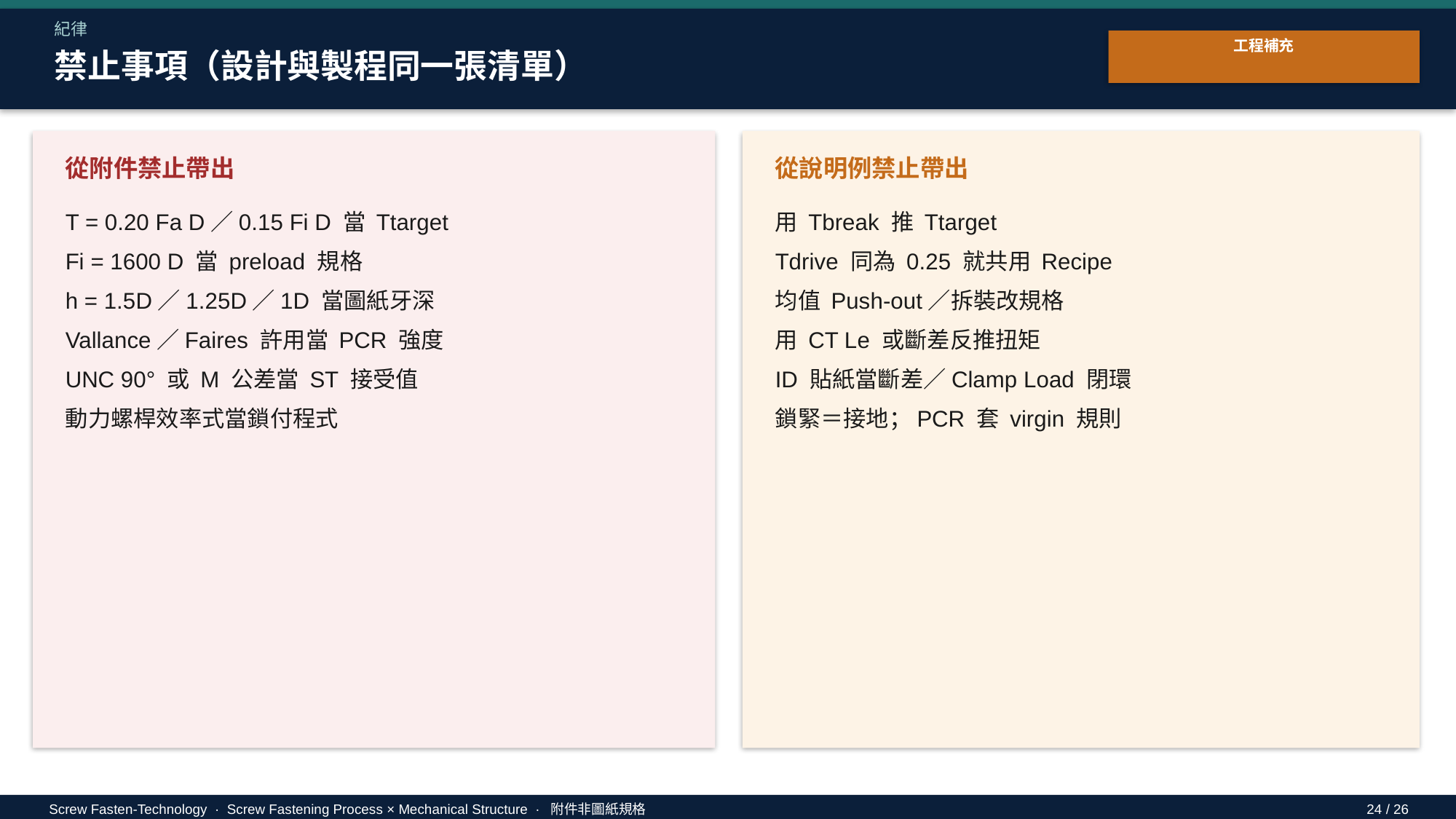

紀律

工程補充
禁止事項（設計與製程同一張清單）

從附件禁止帶出
從說明例禁止帶出
T = 0.20 Fa D／0.15 Fi D 當 Ttarget
Fi = 1600 D 當 preload 規格
h = 1.5D／1.25D／1D 當圖紙牙深
Vallance／Faires 許用當 PCR 強度
UNC 90° 或 M 公差當 ST 接受值
動力螺桿效率式當鎖付程式
用 Tbreak 推 Ttarget
Tdrive 同為 0.25 就共用 Recipe
均值 Push-out／拆裝改規格
用 CT Le 或斷差反推扭矩
ID 貼紙當斷差／Clamp Load 閉環
鎖緊＝接地；PCR 套 virgin 規則

Screw Fasten-Technology  ·  Screw Fastening Process × Mechanical Structure  ·  附件非圖紙規格
24 / 26